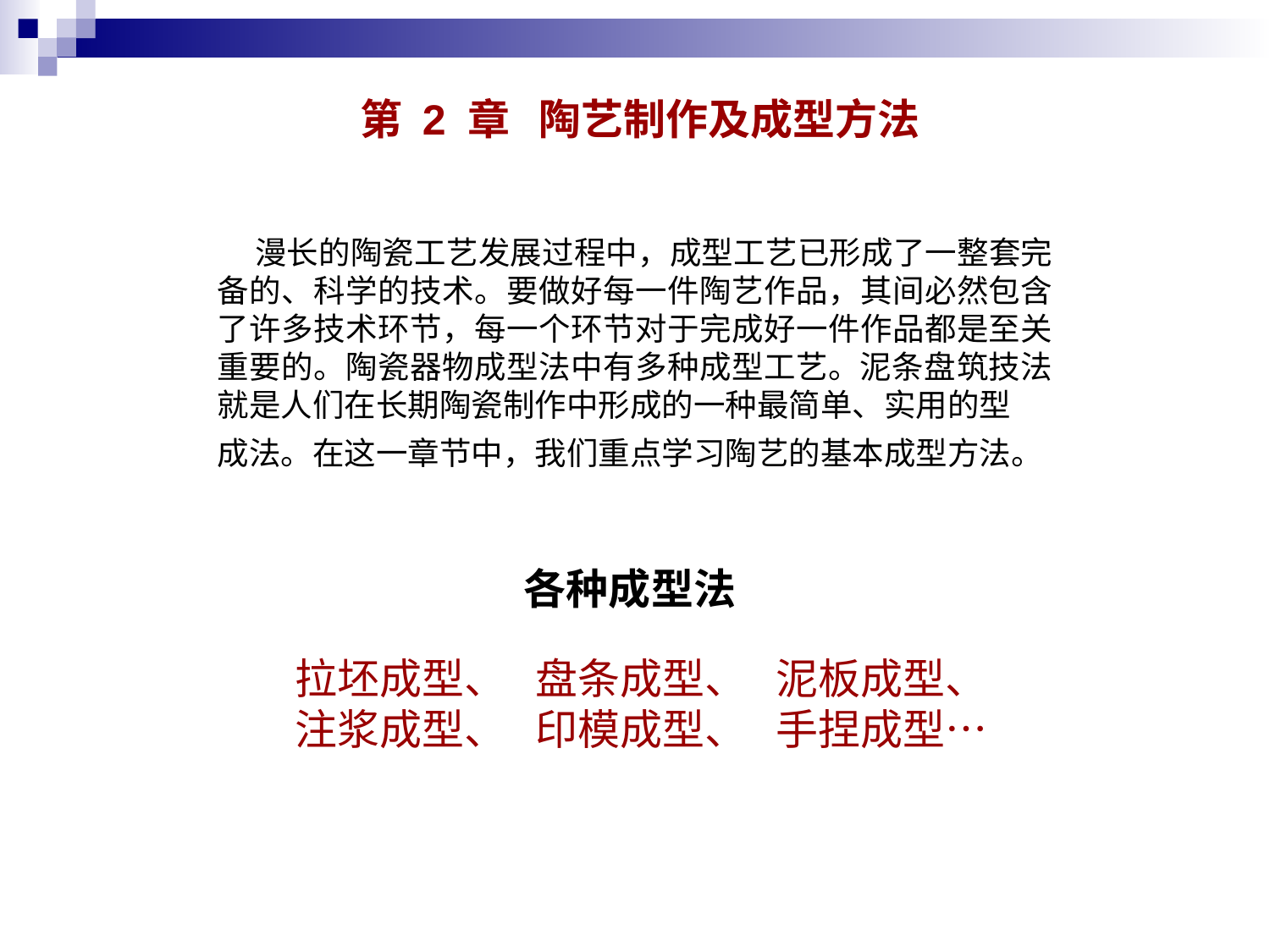

第 2 章   陶艺制作及成型方法
    漫长的陶瓷工艺发展过程中，成型工艺已形成了一整套完备的、科学的技术。要做好每一件陶艺作品，其间必然包含了许多技术环节，每一个环节对于完成好一件作品都是至关重要的。陶瓷器物成型法中有多种成型工艺。泥条盘筑技法就是人们在长期陶瓷制作中形成的一种最简单、实用的型
成法。在这一章节中，我们重点学习陶艺的基本成型方法。
    各种成型法
     拉坯成型、   盘条成型、   泥板成型、
     注浆成型、   印模成型、   手捏成型…